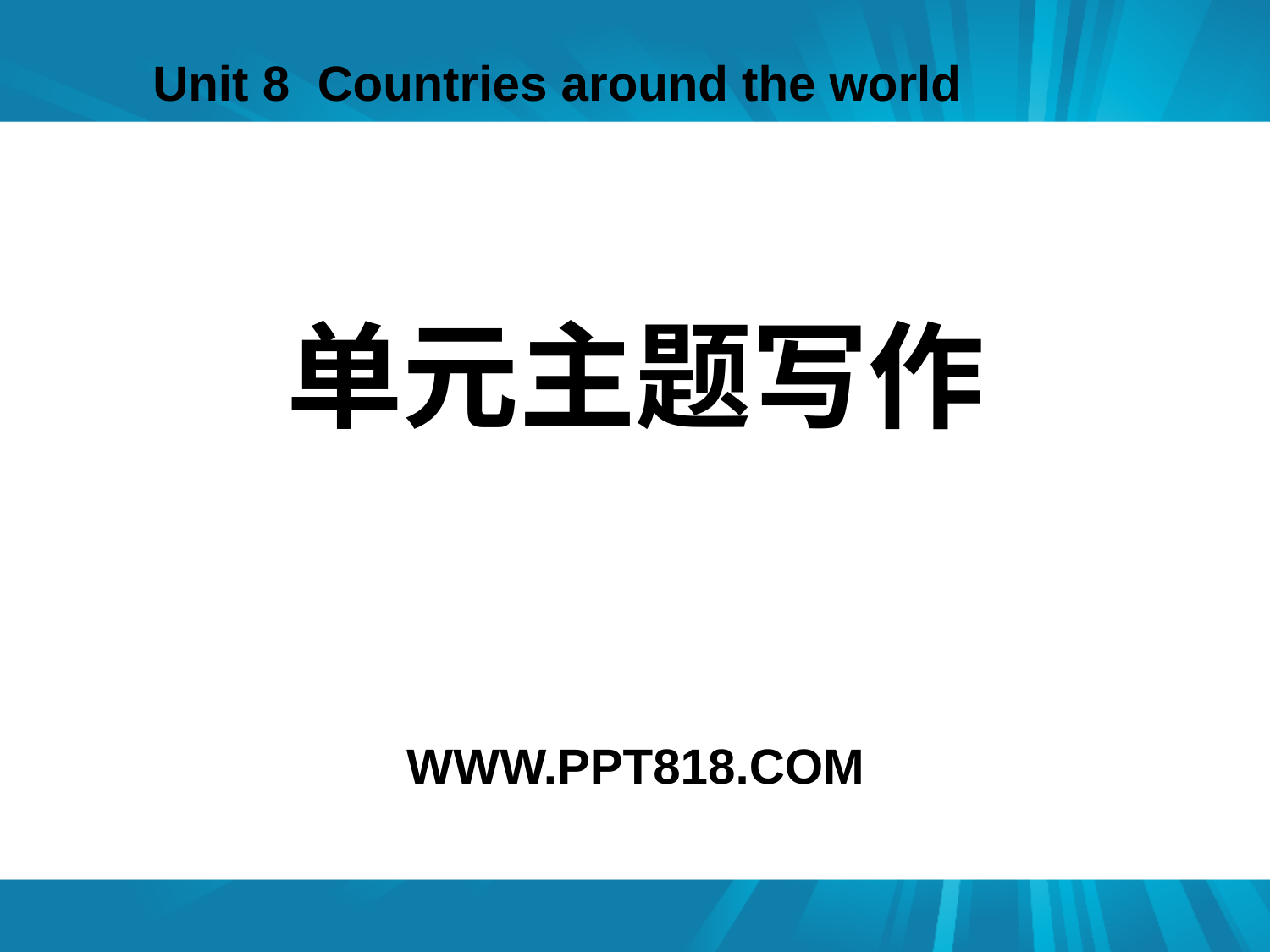

Unit 8  Countries around the world
单元主题写作
WWW.PPT818.COM